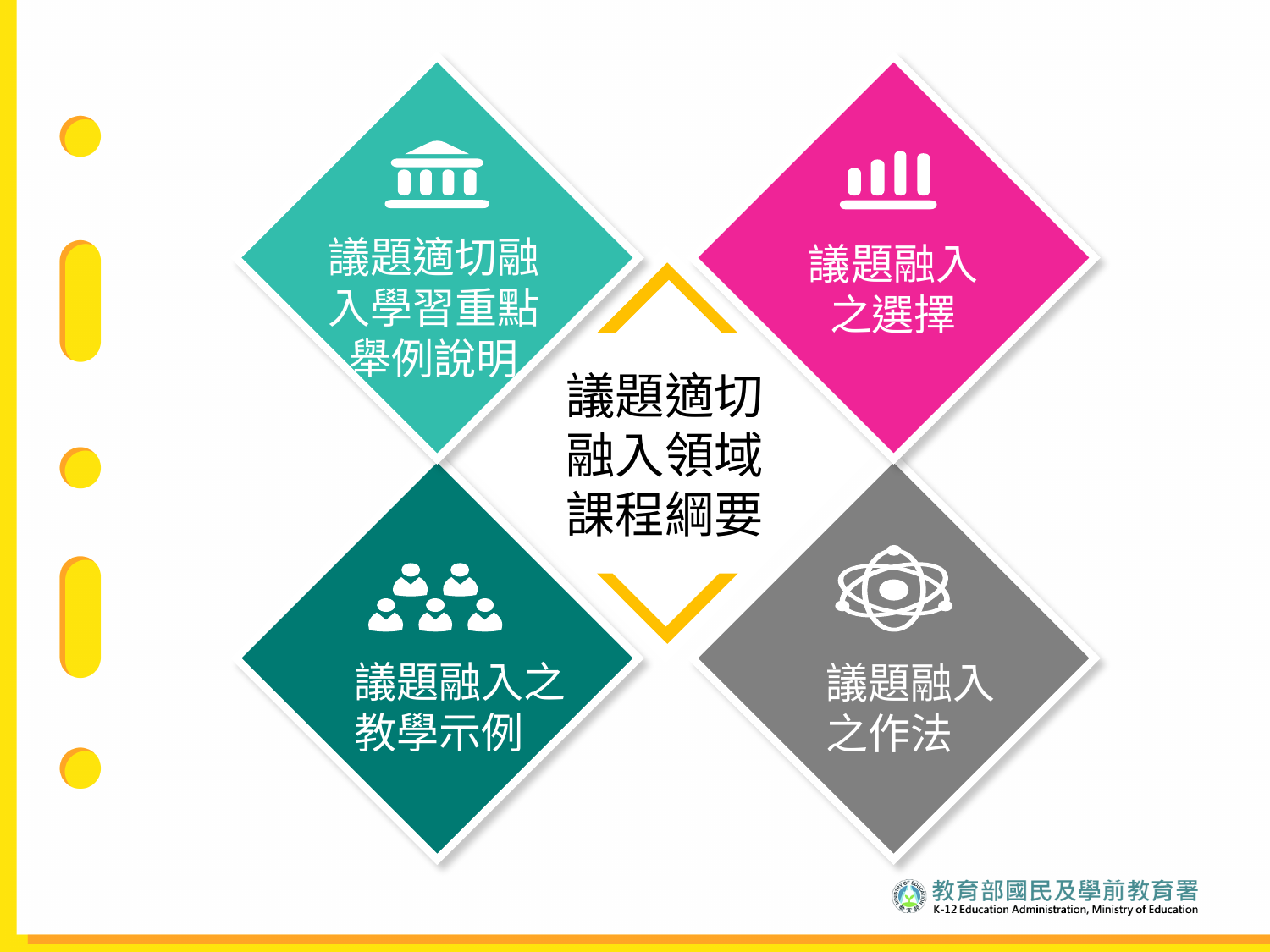

議題適切融入學習重點舉例說明
議題融入之選擇

議題適切融入領域課程綱要

議題融入之
教學示例
議題融入之作法